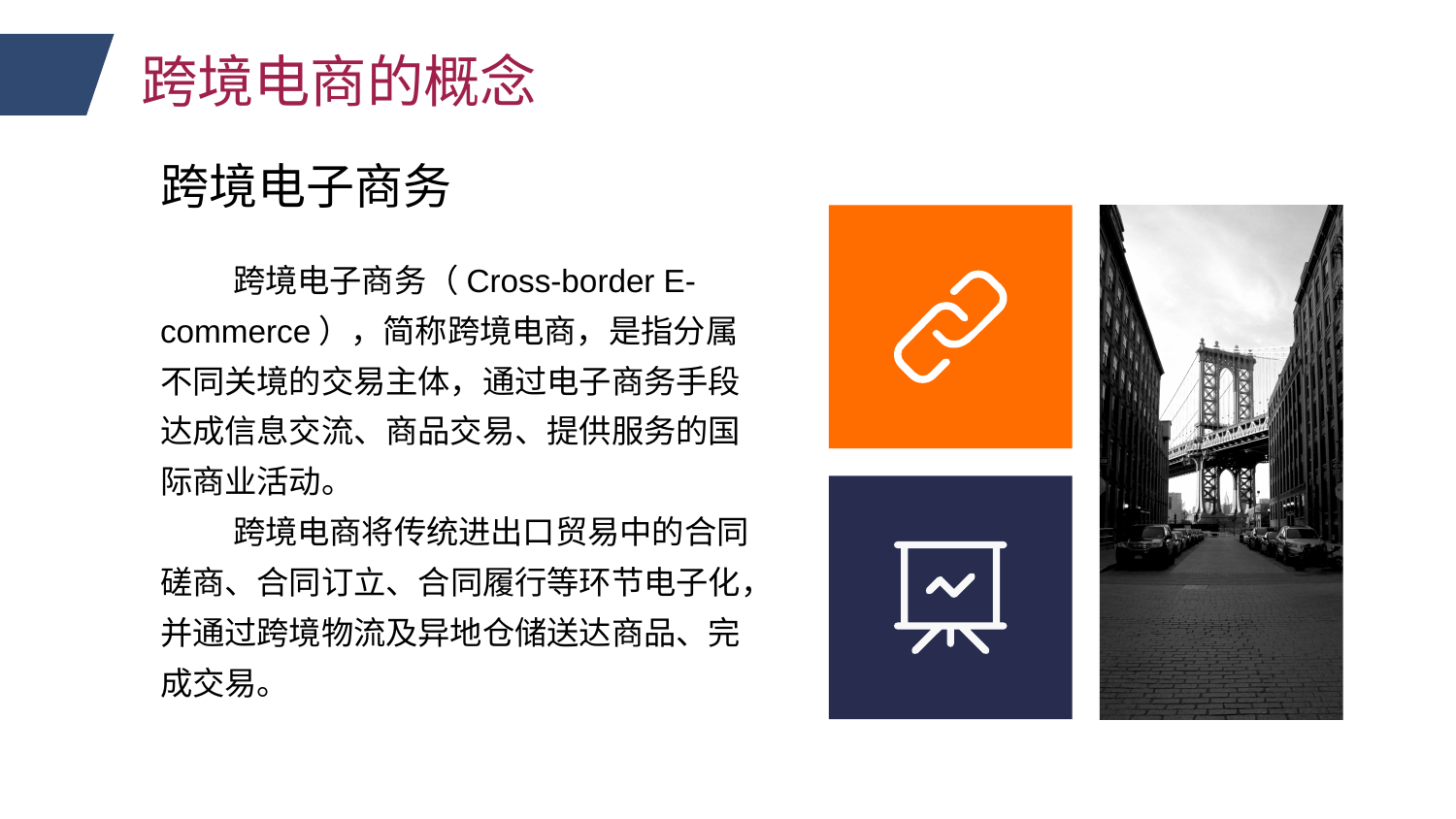

跨境电商的概念
跨境电子商务

跨境电子商务（Cross-border E-commerce），简称跨境电商，是指分属不同关境的交易主体，通过电子商务手段达成信息交流、商品交易、提供服务的国际商业活动。
跨境电商将传统进出口贸易中的合同磋商、合同订立、合同履行等环节电子化，并通过跨境物流及异地仓储送达商品、完成交易。